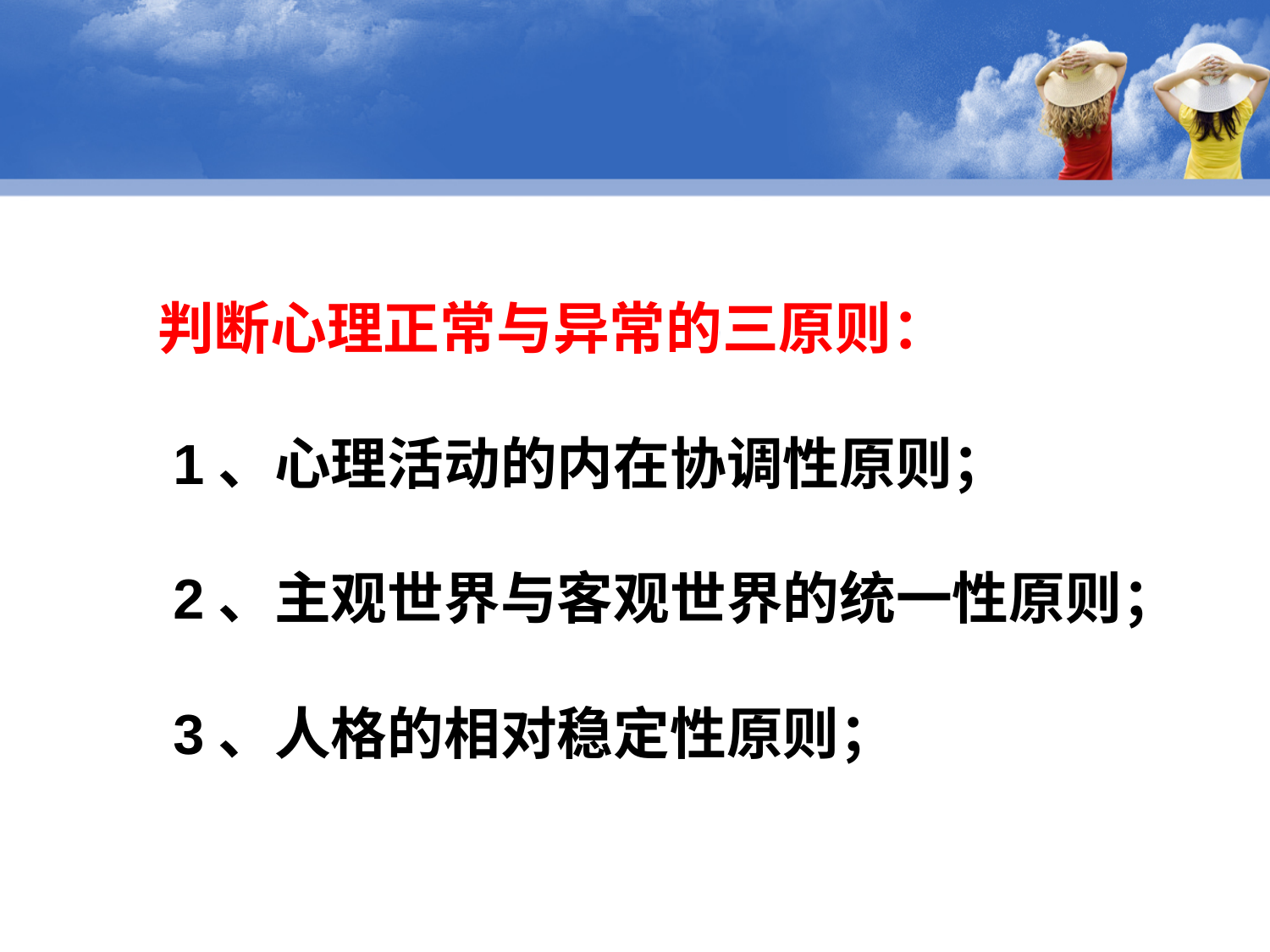

判断心理正常与异常的三原则：

 1、心理活动的内在协调性原则；

 2、主观世界与客观世界的统一性原则；

 3、人格的相对稳定性原则；